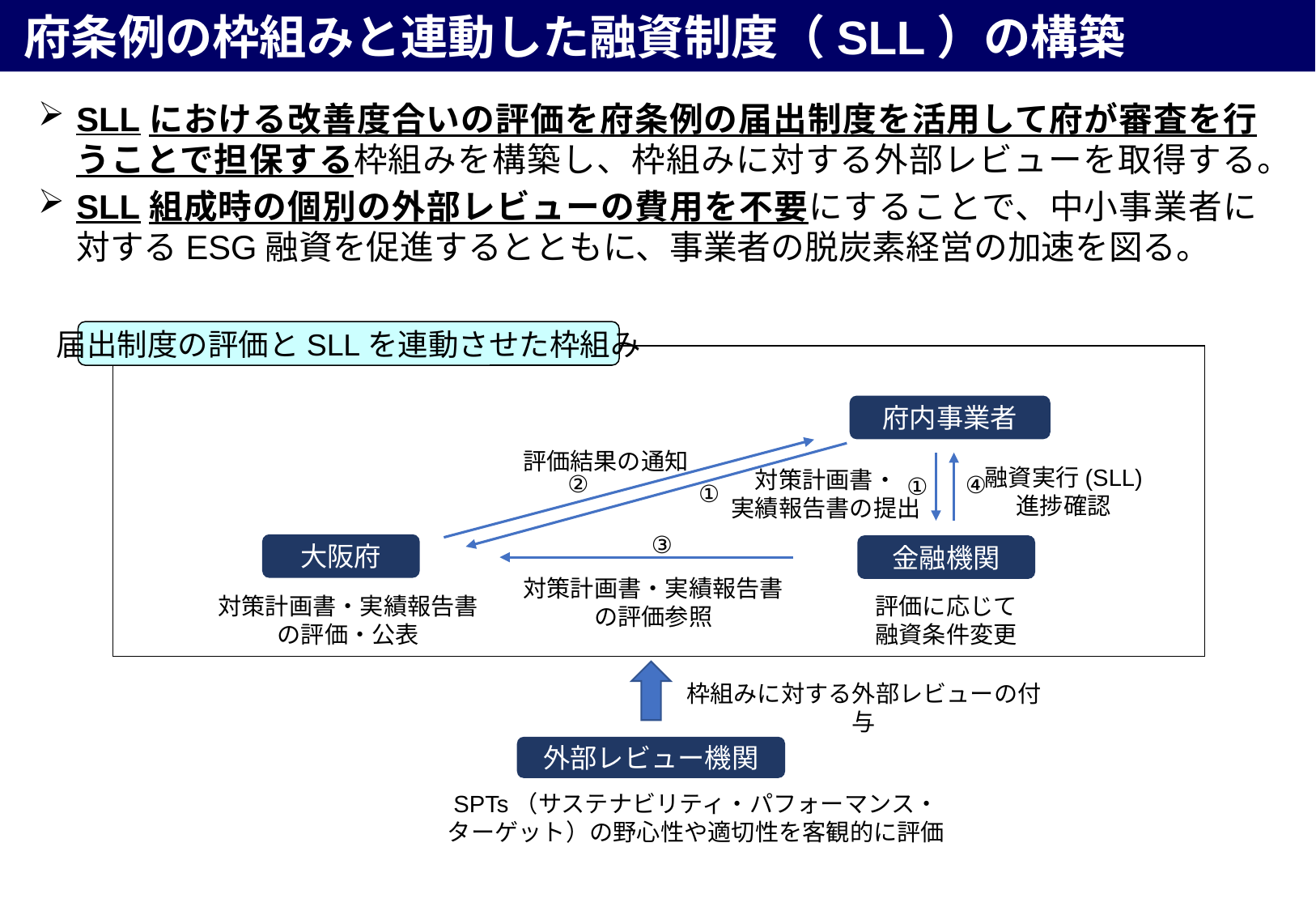

府条例の枠組みと連動した融資制度（SLL）の構築
5
SLLにおける改善度合いの評価を府条例の届出制度を活用して府が審査を行うことで担保する枠組みを構築し、枠組みに対する外部レビューを取得する。
SLL組成時の個別の外部レビューの費用を不要にすることで、中小事業者に対するESG融資を促進するとともに、事業者の脱炭素経営の加速を図る。
届出制度の評価とSLLを連動させた枠組み

府内事業者
評価結果の通知
融資実行(SLL)
進捗確認
対策計画書・
実績報告書の提出
②
④
①
①
③
大阪府
金融機関
対策計画書・実績報告書の評価参照
評価に応じて
融資条件変更
対策計画書・実績報告書の評価・公表

枠組みに対する外部レビューの付与
外部レビュー機関
SPTs（サステナビリティ・パフォーマンス・ターゲット）の野心性や適切性を客観的に評価